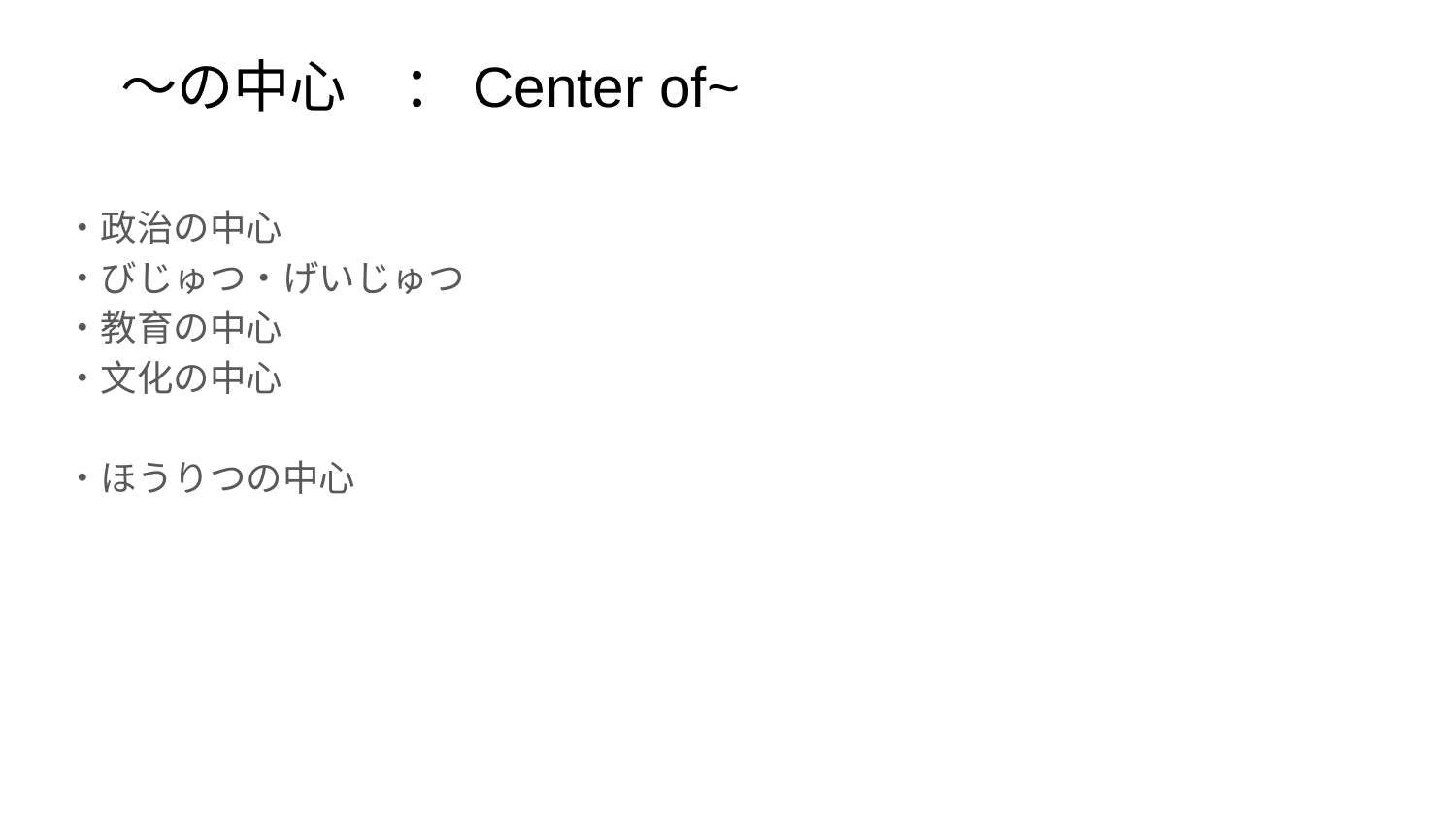

# ～の中心　：Center of~
・政治の中心
・びじゅつ・げいじゅつ
・教育の中心
・文化の中心

・ほうりつの中心